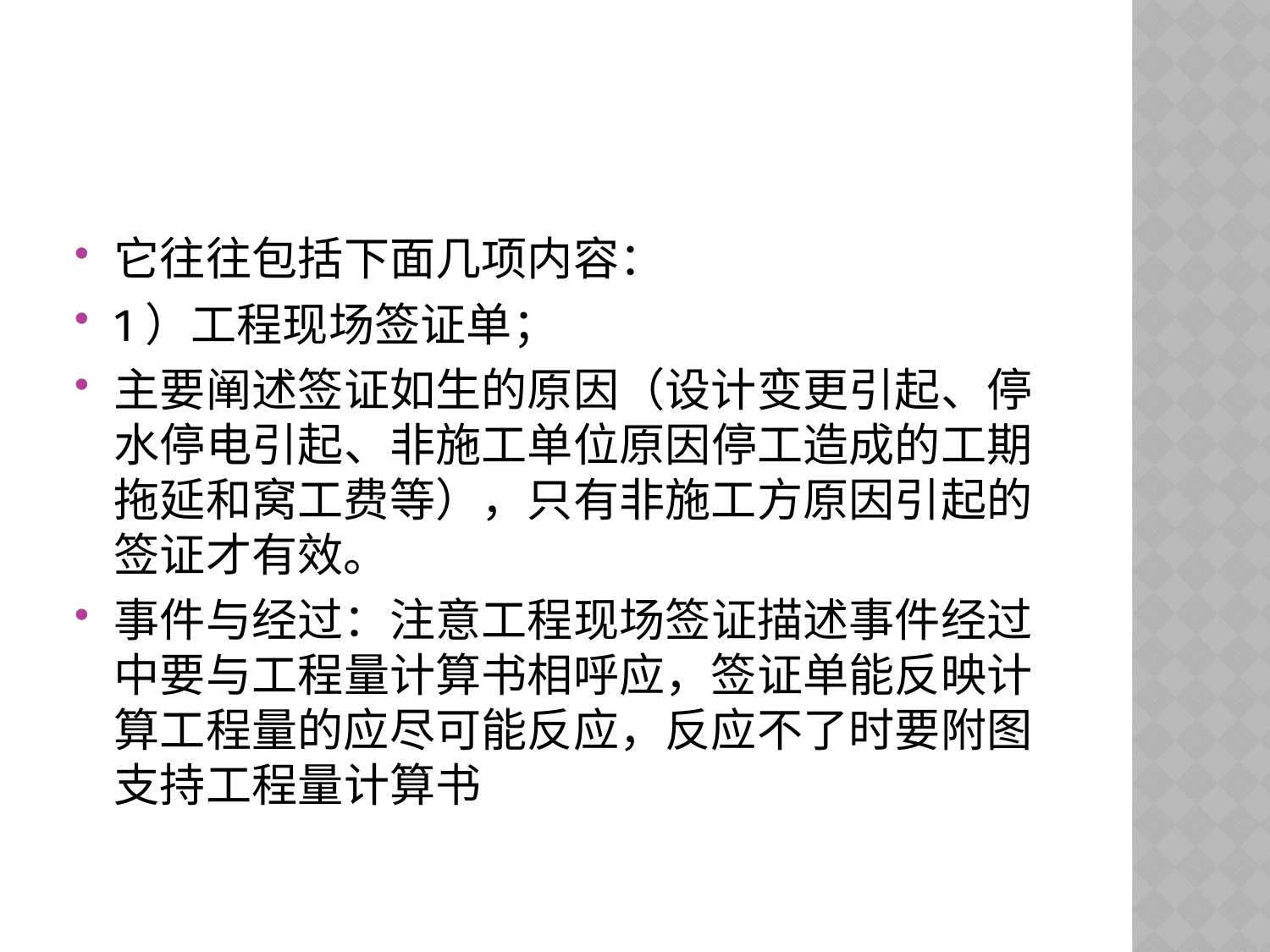

#
它往往包括下面几项内容：
1）工程现场签证单；
主要阐述签证如生的原因（设计变更引起、停水停电引起、非施工单位原因停工造成的工期拖延和窝工费等），只有非施工方原因引起的签证才有效。
事件与经过：注意工程现场签证描述事件经过中要与工程量计算书相呼应，签证单能反映计算工程量的应尽可能反应，反应不了时要附图支持工程量计算书